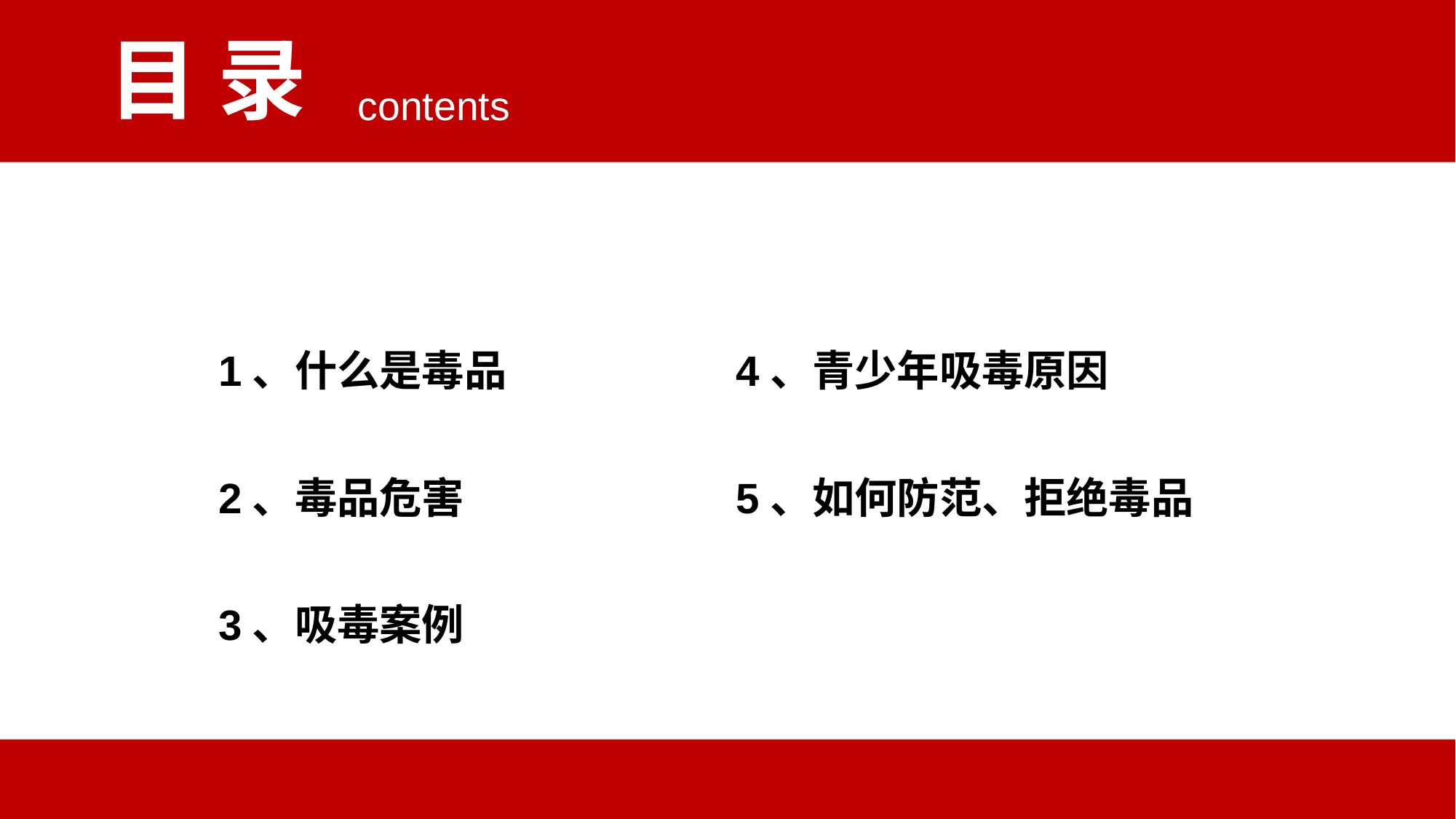

目 录
contents

https://www.ypppt.com/
1、什么是毒品
2、毒品危害
3、吸毒案例
4、青少年吸毒原因
5、如何防范、拒绝毒品